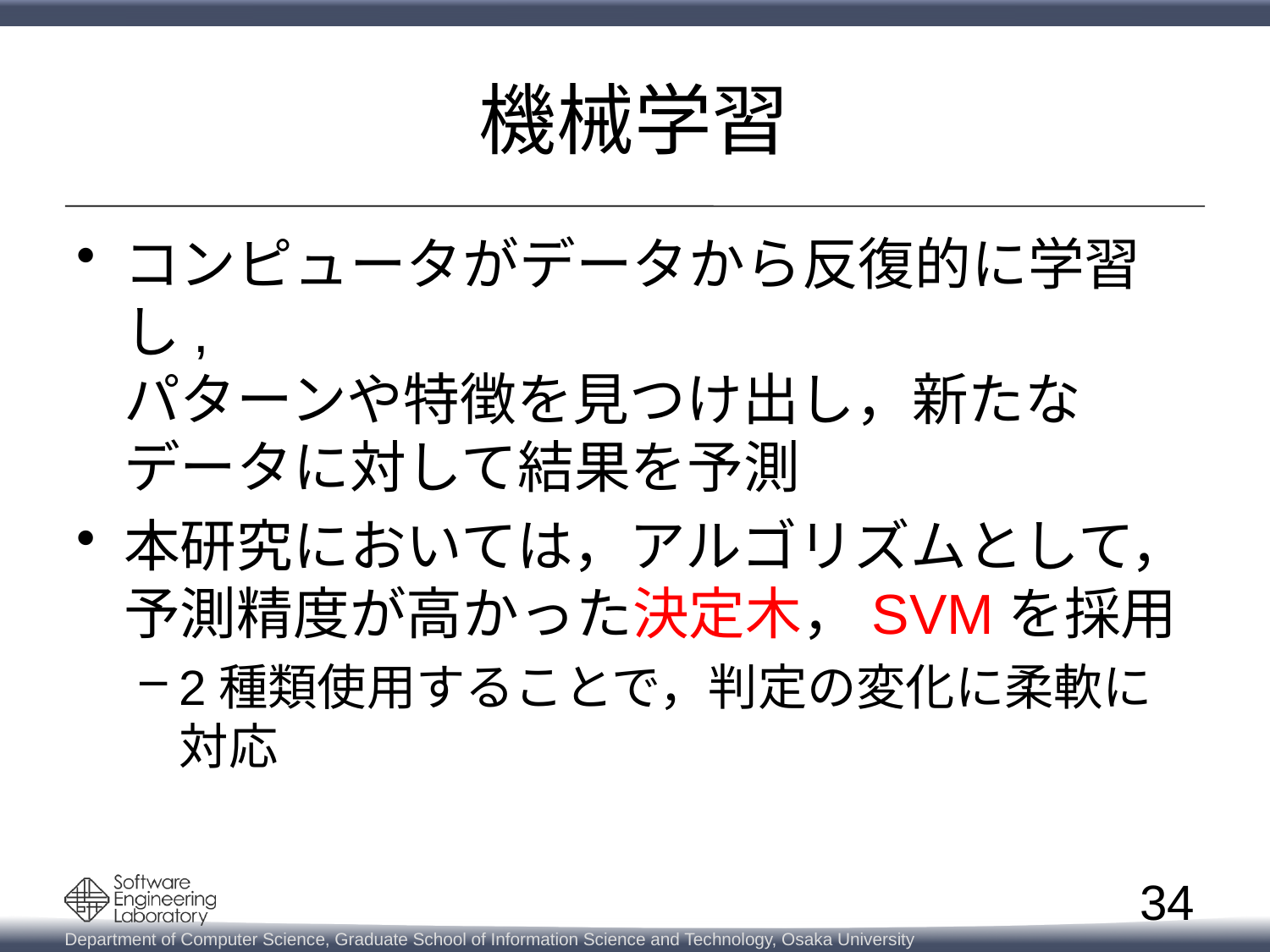

# 機械学習
コンピュータがデータから反復的に学習し,
パターンや特徴を見つけ出し，新たなデータに対して結果を予測
本研究においては，アルゴリズムとして，
予測精度が高かった決定木，SVMを採用
2種類使用することで，判定の変化に柔軟に対応
34